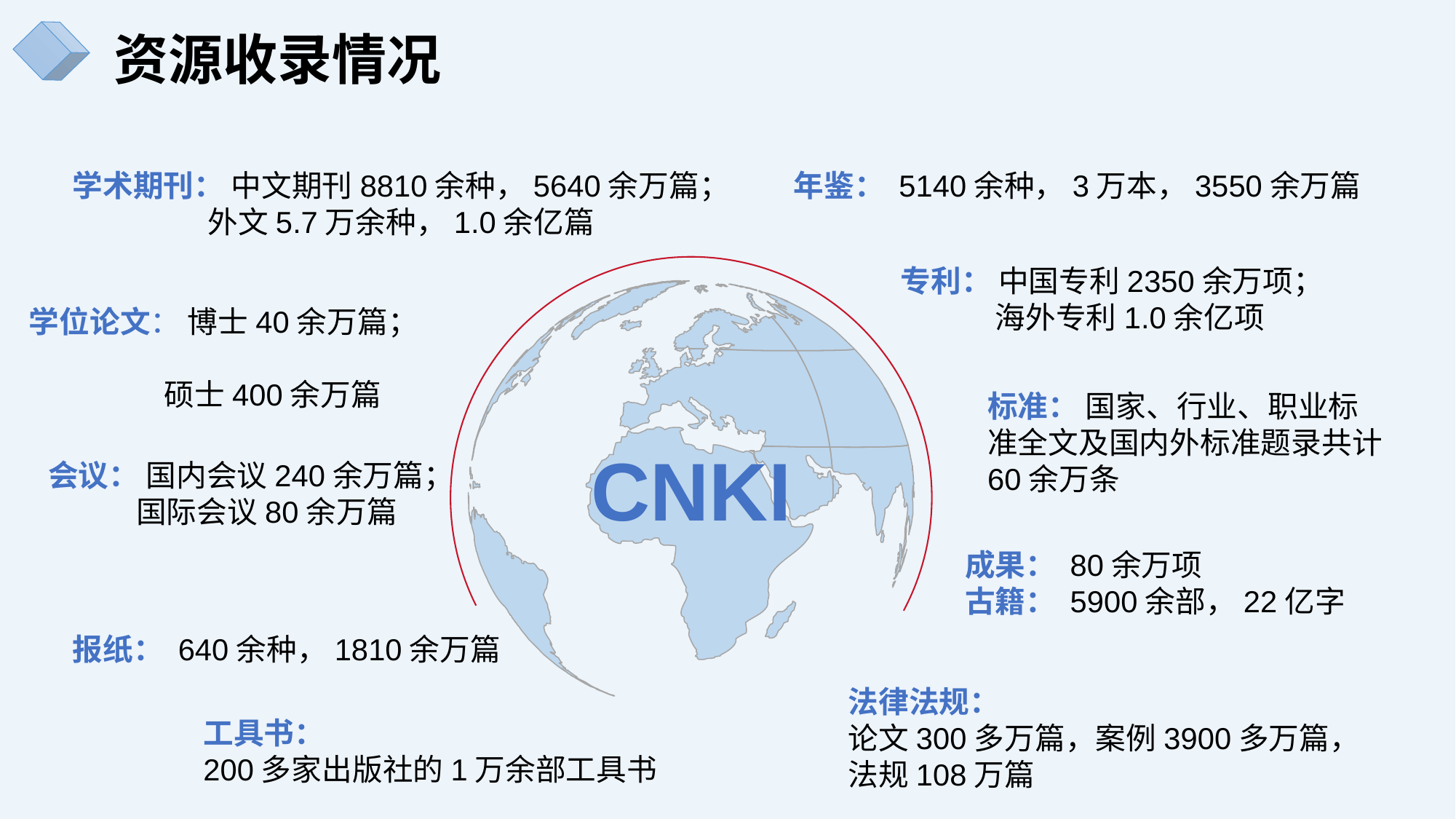

资源收录情况

学术期刊： 中文期刊8810余种，5640余万篇；
                   外文5.7万余种，1.0余亿篇
年鉴： 5140余种，3万本，3550余万篇
专利： 中国专利2350余万项；
             海外专利1.0余亿项

CNKI
学位论文： 博士40余万篇；
                   硕士400余万篇
标准： 国家、行业、职业标准全文及国内外标准题录共计60余万条
会议： 国内会议240余万篇；
            国际会议80余万篇
成果： 80余万项
古籍： 5900余部，22亿字
报纸： 640余种，1810余万篇
法律法规：
论文300多万篇，案例3900多万篇，
法规108万篇
工具书：
200多家出版社的1万余部工具书